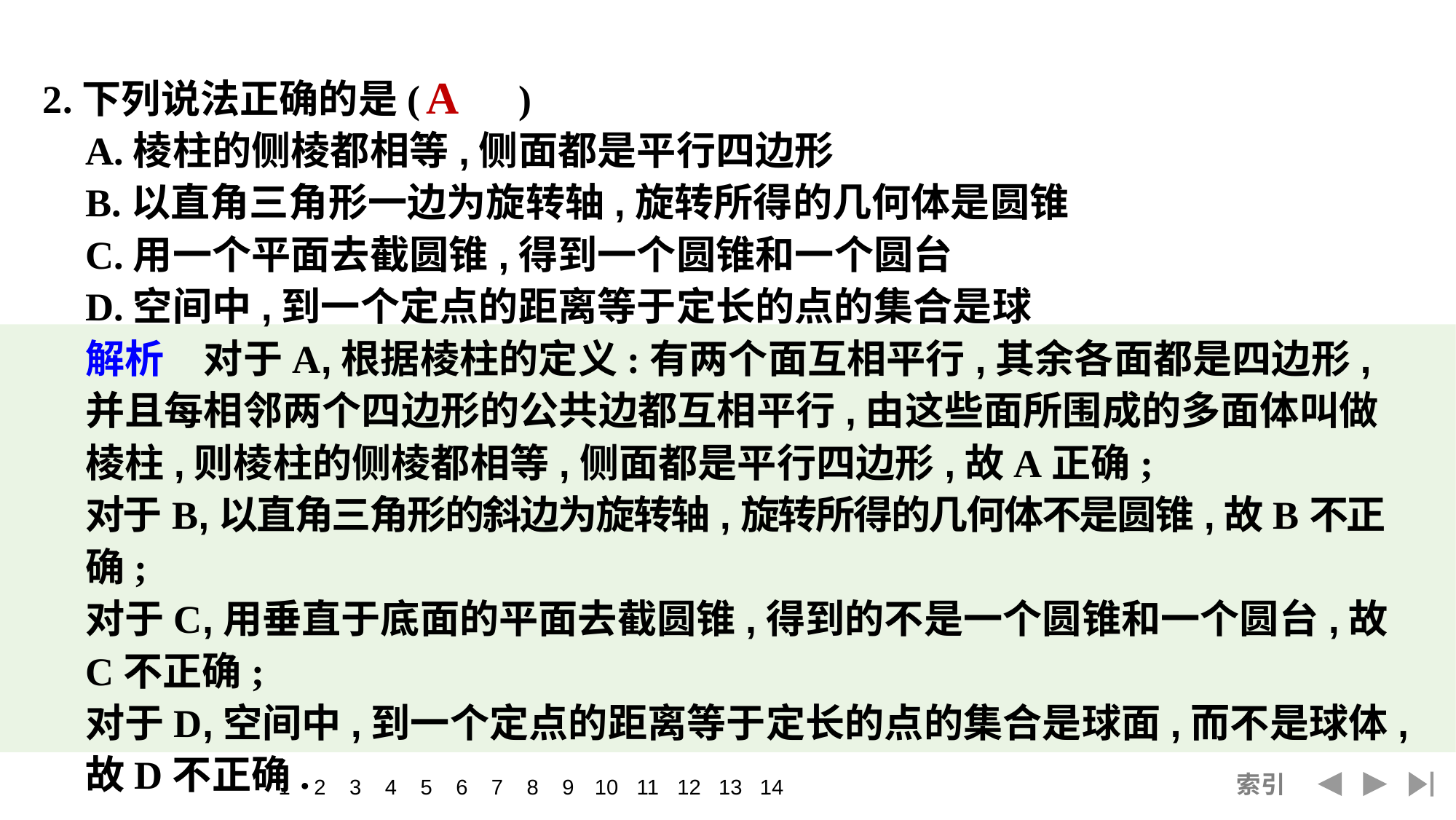

A
2.下列说法正确的是(　　)
	A.棱柱的侧棱都相等,侧面都是平行四边形
	B.以直角三角形一边为旋转轴,旋转所得的几何体是圆锥
	C.用一个平面去截圆锥,得到一个圆锥和一个圆台
	D.空间中,到一个定点的距离等于定长的点的集合是球
	解析　对于A,根据棱柱的定义:有两个面互相平行,其余各面都是四边形,并且每相邻两个四边形的公共边都互相平行,由这些面所围成的多面体叫做棱柱,则棱柱的侧棱都相等,侧面都是平行四边形,故A正确;
	对于B,以直角三角形的斜边为旋转轴,旋转所得的几何体不是圆锥,故B不正确;
	对于C,用垂直于底面的平面去截圆锥,得到的不是一个圆锥和一个圆台,故C不正确;
	对于D,空间中,到一个定点的距离等于定长的点的集合是球面,而不是球体,故D不正确.